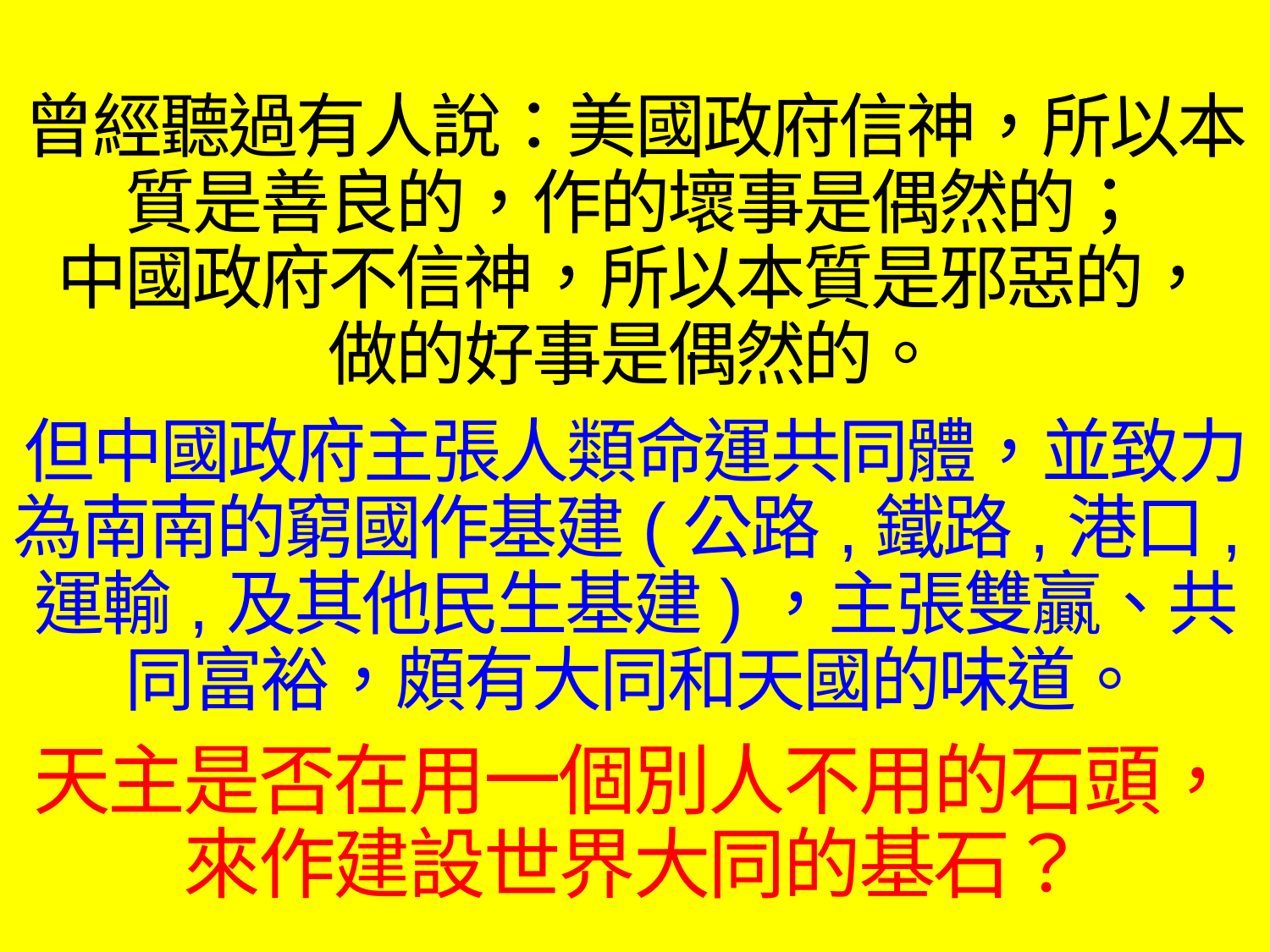

曾經聽過有人說：美國政府信神，所以本質是善良的，作的壞事是偶然的；
中國政府不信神，所以本質是邪惡的，
做的好事是偶然的。
但中國政府主張人類命運共同體，並致力為南南的窮國作基建(公路,鐵路,港口,運輸,及其他民生基建)，主張雙贏、共同富裕，頗有大同和天國的味道。
天主是否在用一個別人不用的石頭，
來作建設世界大同的基石？